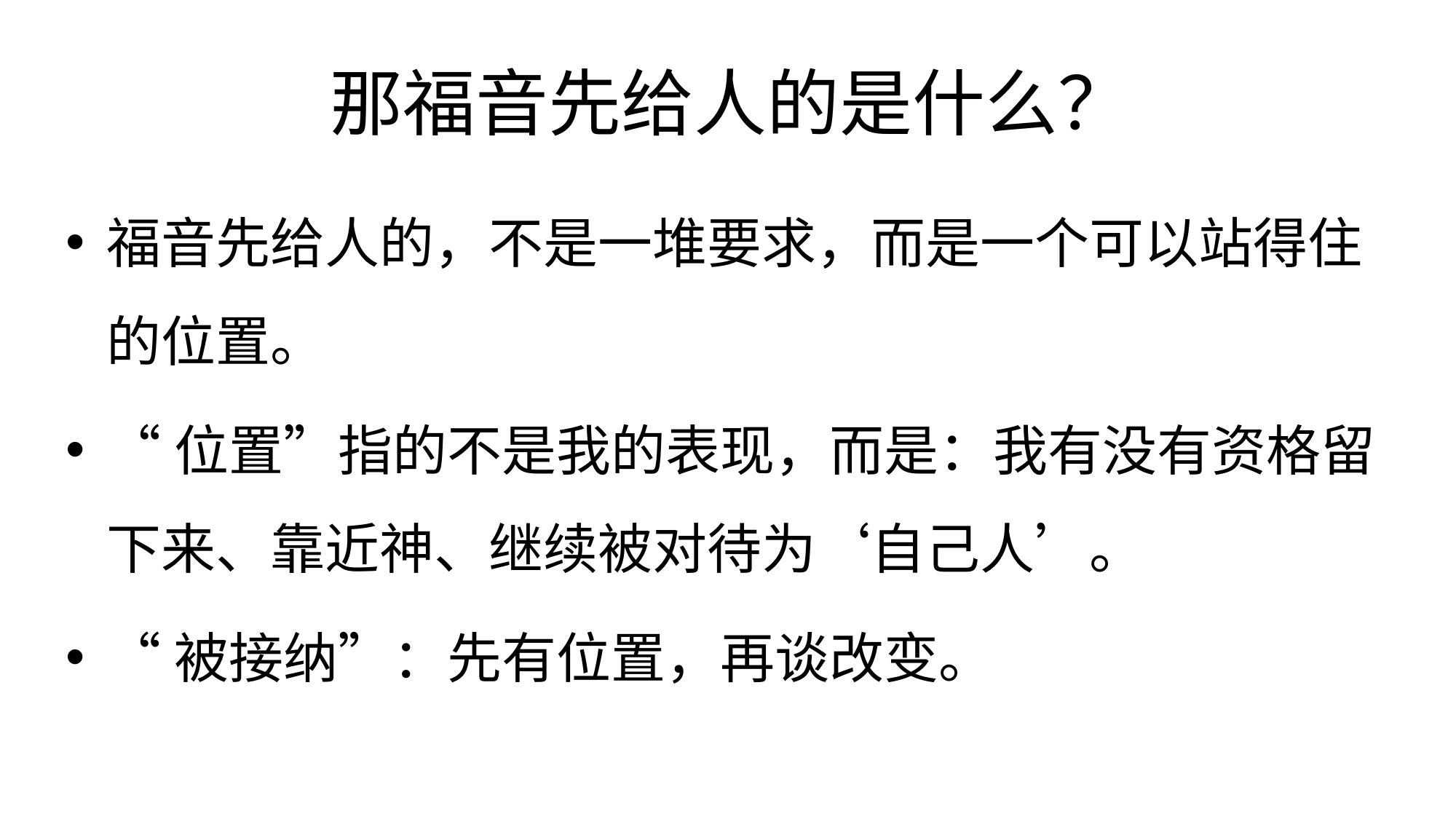

# 那福音先给人的是什么？
福音先给人的，不是一堆要求，而是一个可以站得住的位置。
“位置”指的不是我的表现，而是：我有没有资格留下来、靠近神、继续被对待为‘自己人’。
“被接纳”：先有位置，再谈改变。
6